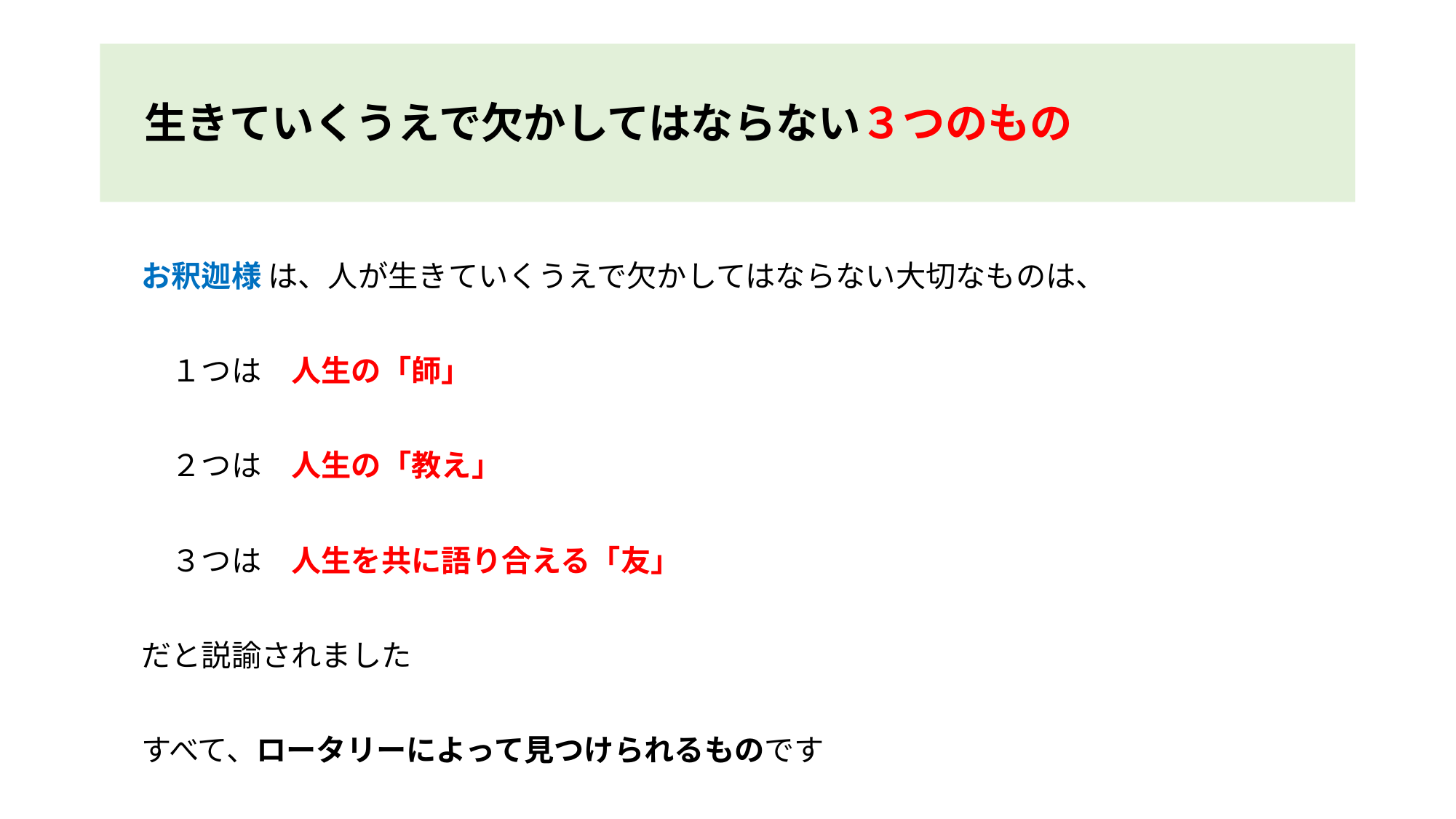

# 生きていくうえで欠かしてはならない３つのもの
お釈迦様 は、人が生きていくうえで欠かしてはならない大切なものは、

　１つは　人生の「師」

　２つは　人生の「教え」

　３つは　人生を共に語り合える「友」

だと説諭されました

すべて、ロータリーによって見つけられるものです